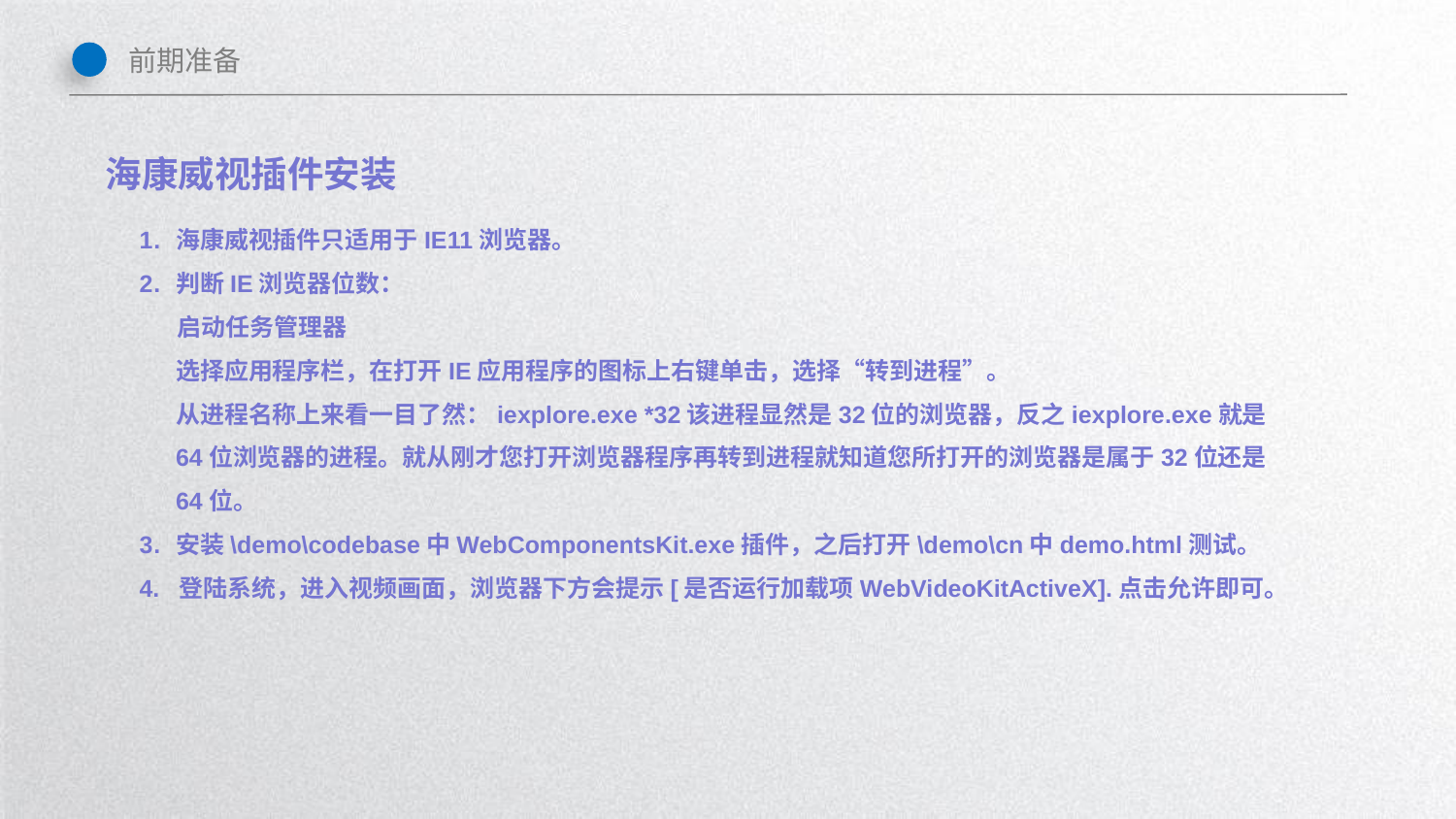

前期准备

海康威视插件安装
海康威视插件只适用于IE11浏览器。
判断IE浏览器位数：
      启动任务管理器
选择应用程序栏，在打开IE应用程序的图标上右键单击，选择“转到进程”。
从进程名称上来看一目了然：iexplore.exe *32该进程显然是32位的浏览器，反之iexplore.exe就是64位浏览器的进程。就从刚才您打开浏览器程序再转到进程就知道您所打开的浏览器是属于32位还是64位。
安装\demo\codebase中WebComponentsKit.exe插件，之后打开\demo\cn中demo.html测试。
4.  登陆系统，进入视频画面，浏览器下方会提示[是否运行加载项WebVideoKitActiveX].点击允许即可。